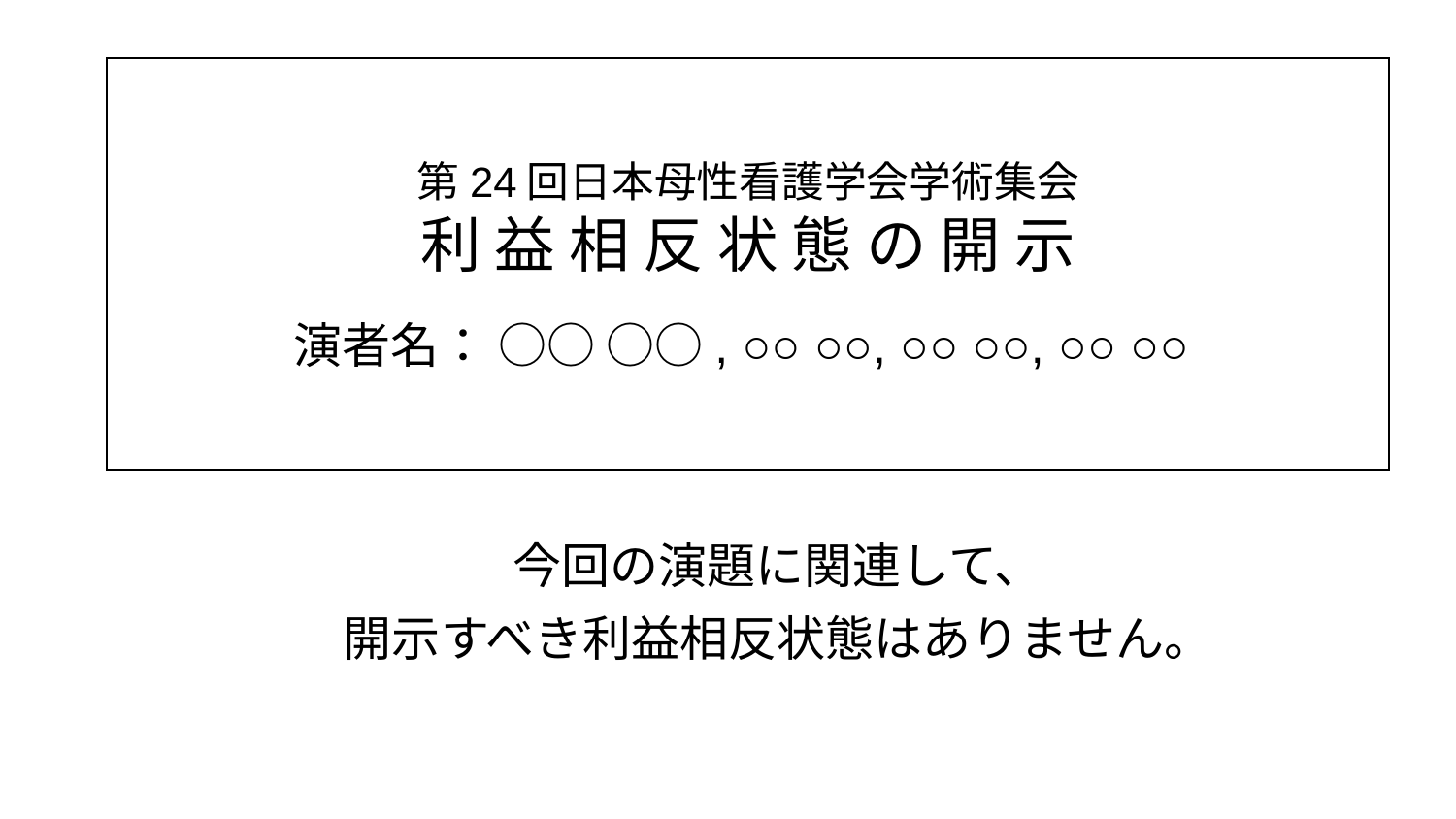

第24回日本母性看護学会学術集会
利 益 相 反 状 態 の 開 示

演者名： ○○ ○○, ○○ ○○, ○○ ○○, ○○ ○○
今回の演題に関連して、
開示すべき利益相反状態はありません。